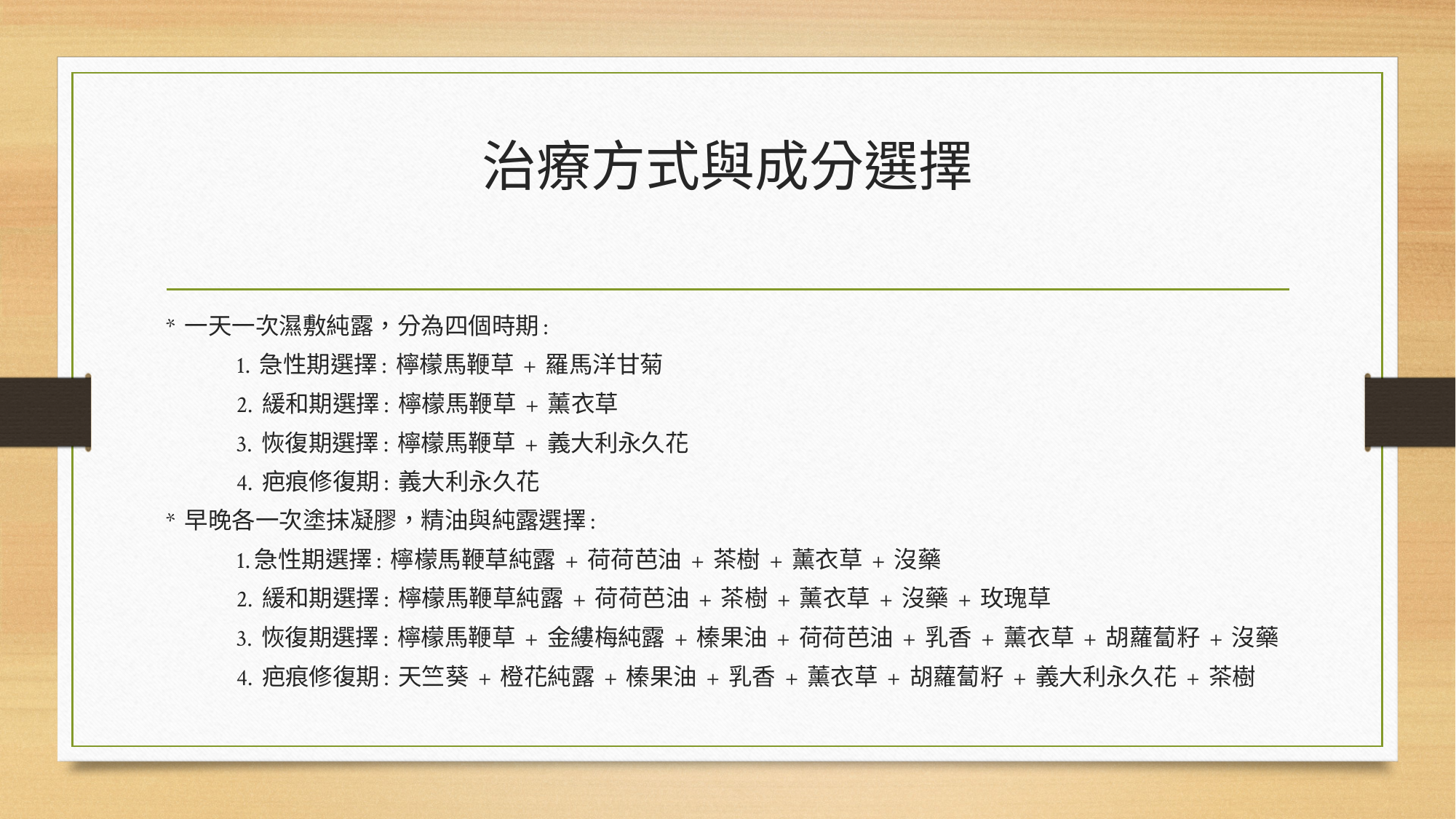

# 治療方式與成分選擇
* 一天一次濕敷純露，分為四個時期:
	1. 急性期選擇: 檸檬馬鞭草 + 羅馬洋甘菊
	2. 緩和期選擇: 檸檬馬鞭草 + 薰衣草
	3. 恢復期選擇: 檸檬馬鞭草 + 義大利永久花
	4. 疤痕修復期: 義大利永久花
* 早晚各一次塗抹凝膠，精油與純露選擇:
	1.急性期選擇: 檸檬馬鞭草純露 + 荷荷芭油 + 茶樹 + 薰衣草 + 沒藥
	2. 緩和期選擇: 檸檬馬鞭草純露 + 荷荷芭油 + 茶樹 + 薰衣草 + 沒藥 + 玫瑰草
	3. 恢復期選擇: 檸檬馬鞭草 + 金縷梅純露 + 榛果油 + 荷荷芭油 + 乳香 + 薰衣草 + 胡蘿蔔籽 + 沒藥
	4. 疤痕修復期: 天竺葵 + 橙花純露 + 榛果油 + 乳香 + 薰衣草 + 胡蘿蔔籽 + 義大利永久花 + 茶樹